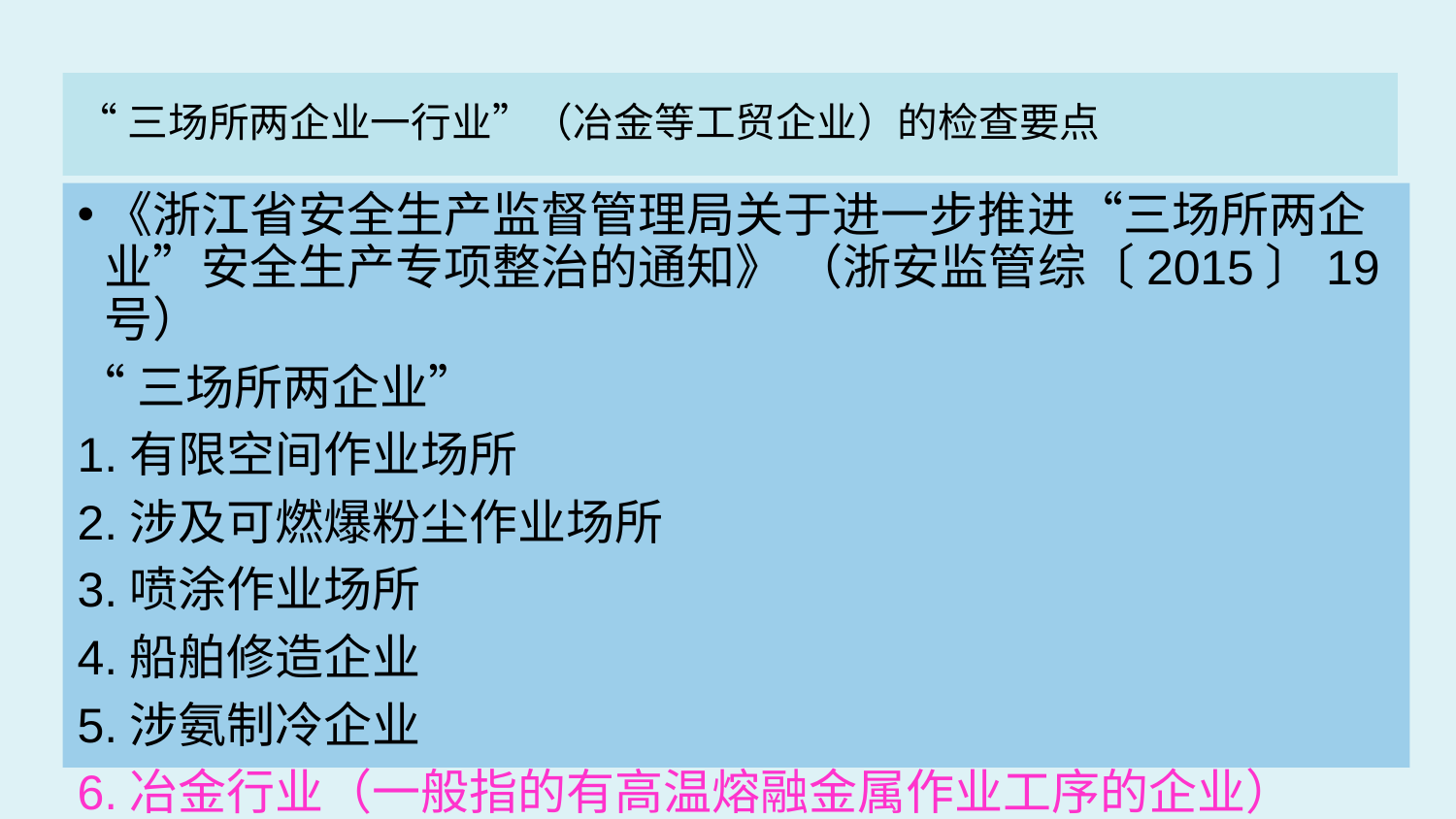

# “三场所两企业一行业”（冶金等工贸企业）的检查要点
《浙江省安全生产监督管理局关于进一步推进“三场所两企业”安全生产专项整治的通知》 （浙安监管综〔2015〕19号）
“三场所两企业”
1.有限空间作业场所
2.涉及可燃爆粉尘作业场所
3.喷涂作业场所
4.船舶修造企业
5.涉氨制冷企业
6.冶金行业（一般指的有高温熔融金属作业工序的企业）